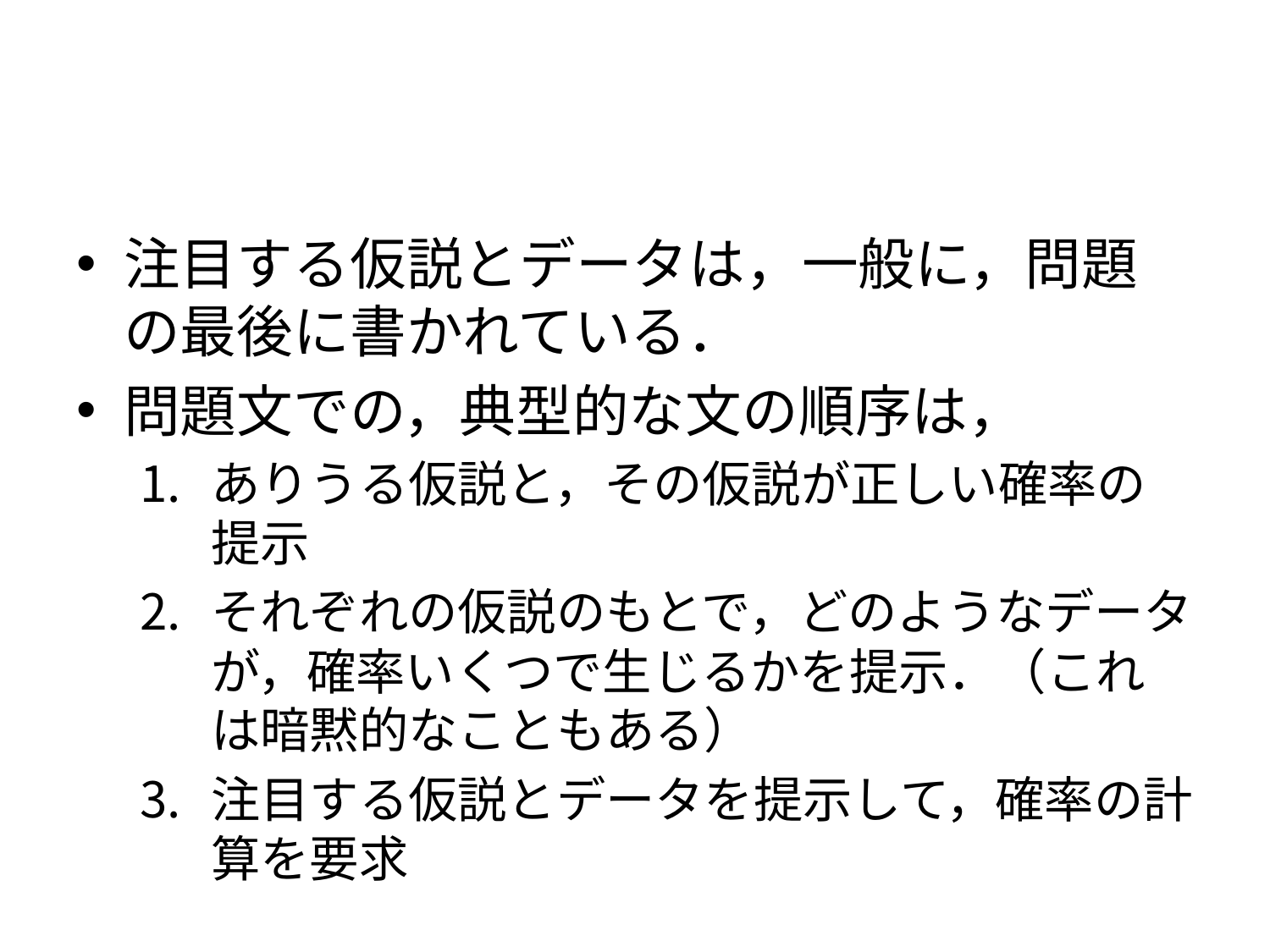

#
注目する仮説とデータは，一般に，問題の最後に書かれている．
問題文での，典型的な文の順序は，
ありうる仮説と，その仮説が正しい確率の提示
それぞれの仮説のもとで，どのようなデータが，確率いくつで生じるかを提示．（これは暗黙的なこともある）
注目する仮説とデータを提示して，確率の計算を要求